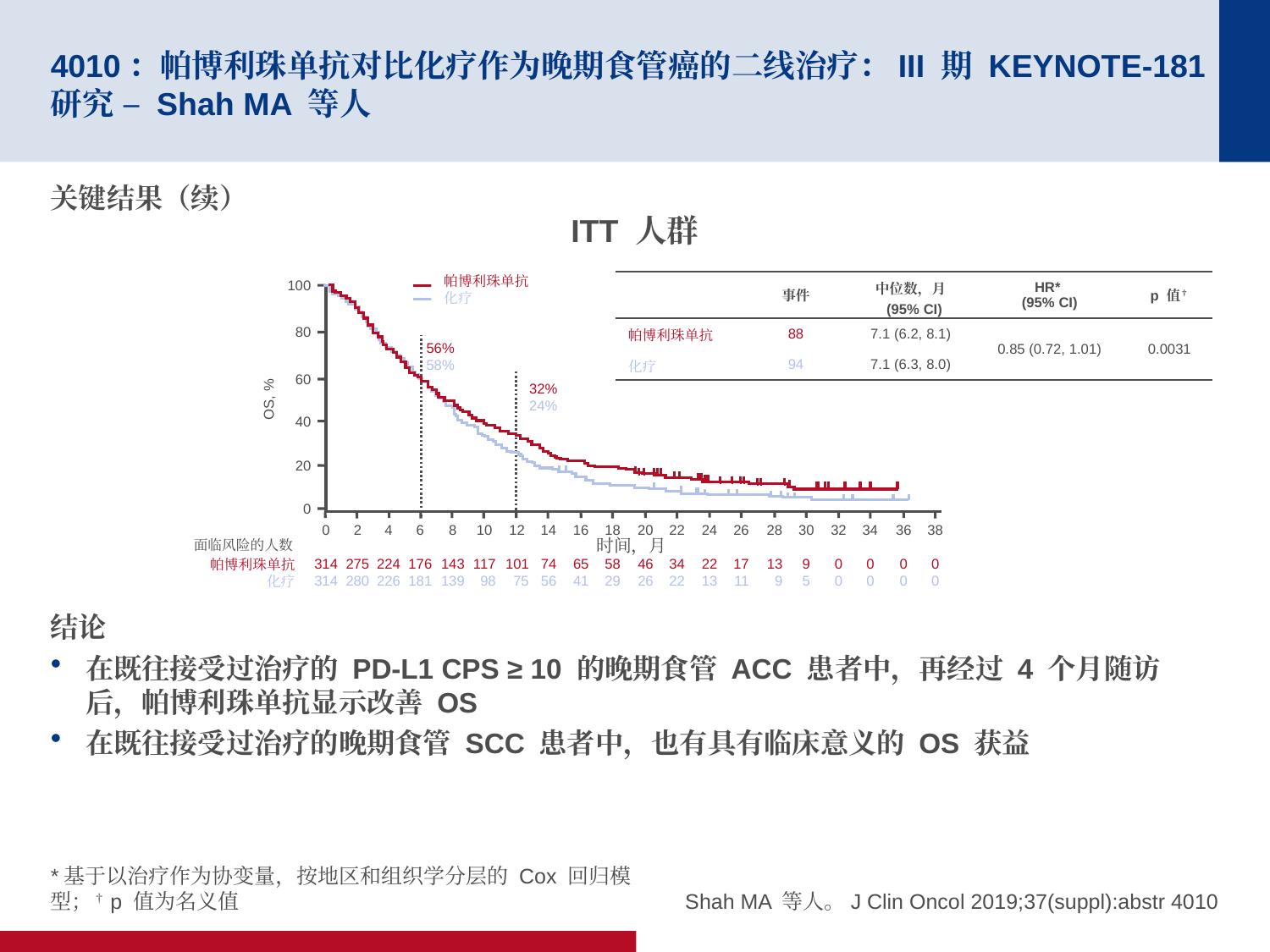

# 4010：帕博利珠单抗对比化疗作为晚期食管癌的二线治疗：III 期 KEYNOTE-181 研究 – Shah MA 等人
关键结果（续）

结论
在既往接受过治疗的 PD-L1 CPS ≥ 10 的晚期食管 ACC 患者中，再经过 4 个月随访后，帕博利珠单抗显示改善 OS
在既往接受过治疗的晚期食管 SCC 患者中，也有具有临床意义的 OS 获益
ITT 人群
帕博利珠单抗
化疗
100
|  | 事件 | 中位数，月 (95% CI) | HR\* (95% CI) | p 值† |
| --- | --- | --- | --- | --- |
| 帕博利珠单抗 | 88 | 7.1 (6.2, 8.1) | 0.85 (0.72, 1.01) | 0.0031 |
| 化疗 | 94 | 7.1 (6.3, 8.0) |  |  |

80

56%
58%
60
32%
24%

OS, %
40

20

0

0

314
314
2

275
280
4

224
226
6

176
181
8

143
139
10

117
98
12

101
75
14

74
56
16

65
41
18

58
29
20

46
26
22

34
22
24

22
13
26

17
11
28

13
9
30

9
5
32

0
0
34

0
0
36

0
0
38

0
0
时间，月
面临风险的人数
帕博利珠单抗
化疗
*基于以治疗作为协变量，按地区和组织学分层的 Cox 回归模型；†p 值为名义值
Shah MA 等人。J Clin Oncol 2019;37(suppl):abstr 4010